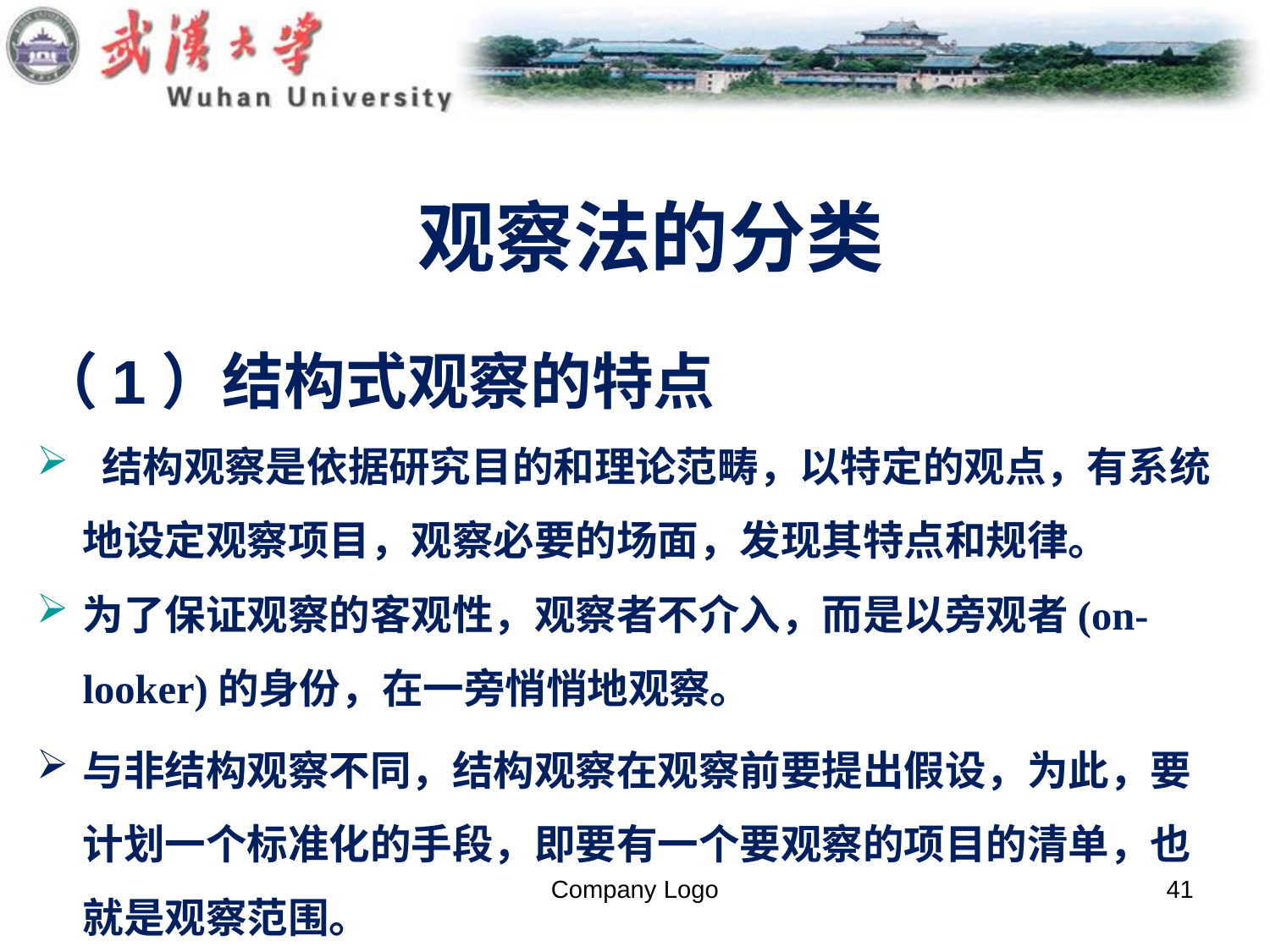

# 观察法的分类

（1）结构式观察的特点
 结构观察是依据研究目的和理论范畴，以特定的观点，有系统地设定观察项目，观察必要的场面，发现其特点和规律。
为了保证观察的客观性，观察者不介入，而是以旁观者(on-looker)的身份，在一旁悄悄地观察。
与非结构观察不同，结构观察在观察前要提出假设，为此，要计划一个标准化的手段，即要有一个要观察的项目的清单，也就是观察范围。

Company Logo
41